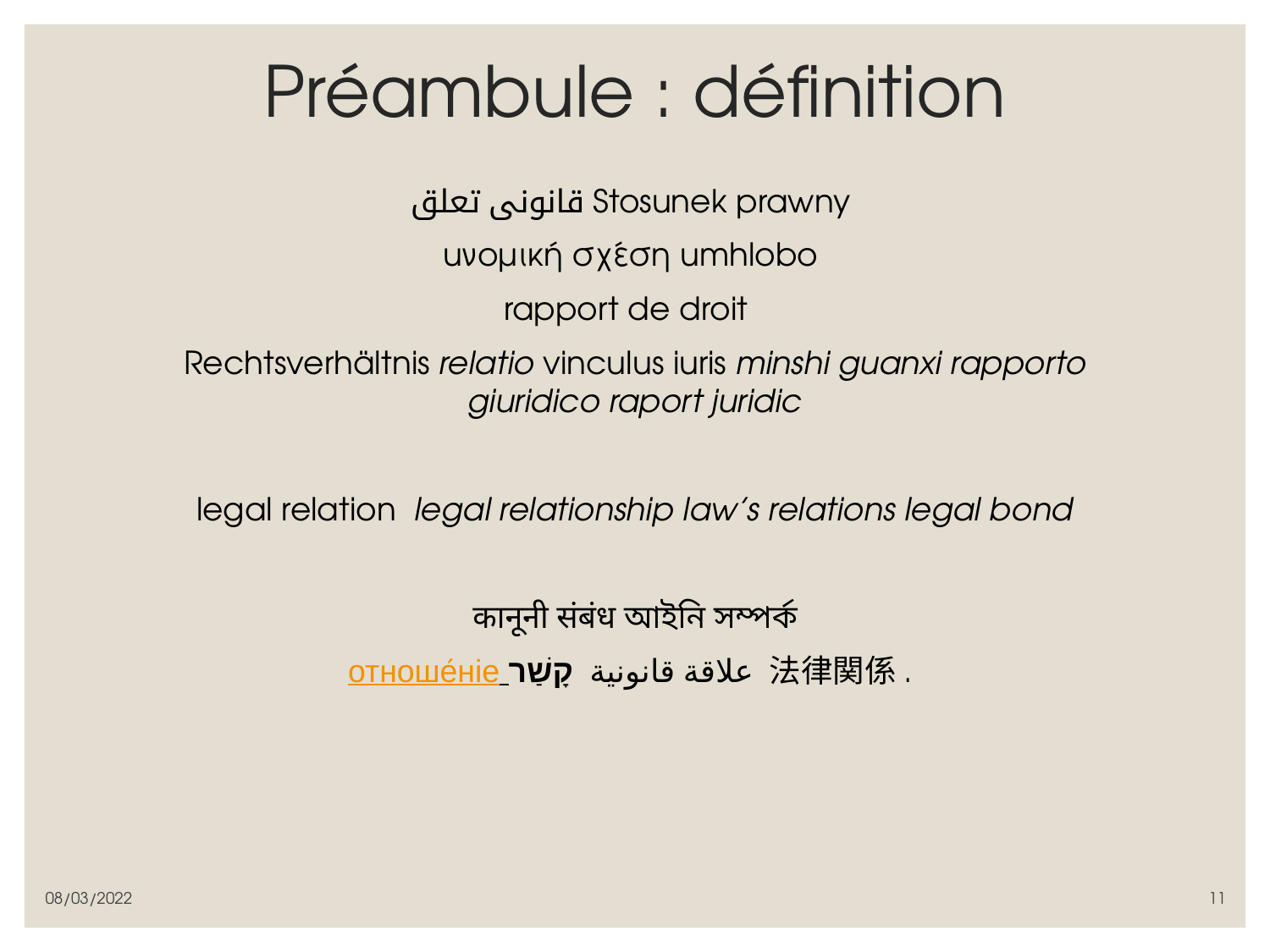

# Préambule : définition
قانونی تعلق Stosunek prawny
uνομική σχέση umhlobo
rapport de droit
Rechtsverhältnis relatio vinculus iuris minshi guanxi rapporto giuridico raport juridic

legal relation  legal relationship law’s relations legal bond

 कानूनी संबंध আইনি সম্পর্ক
отноше́ніе علاقة قانونية  קָשַׁר 法律関係.
08/03/2022
11